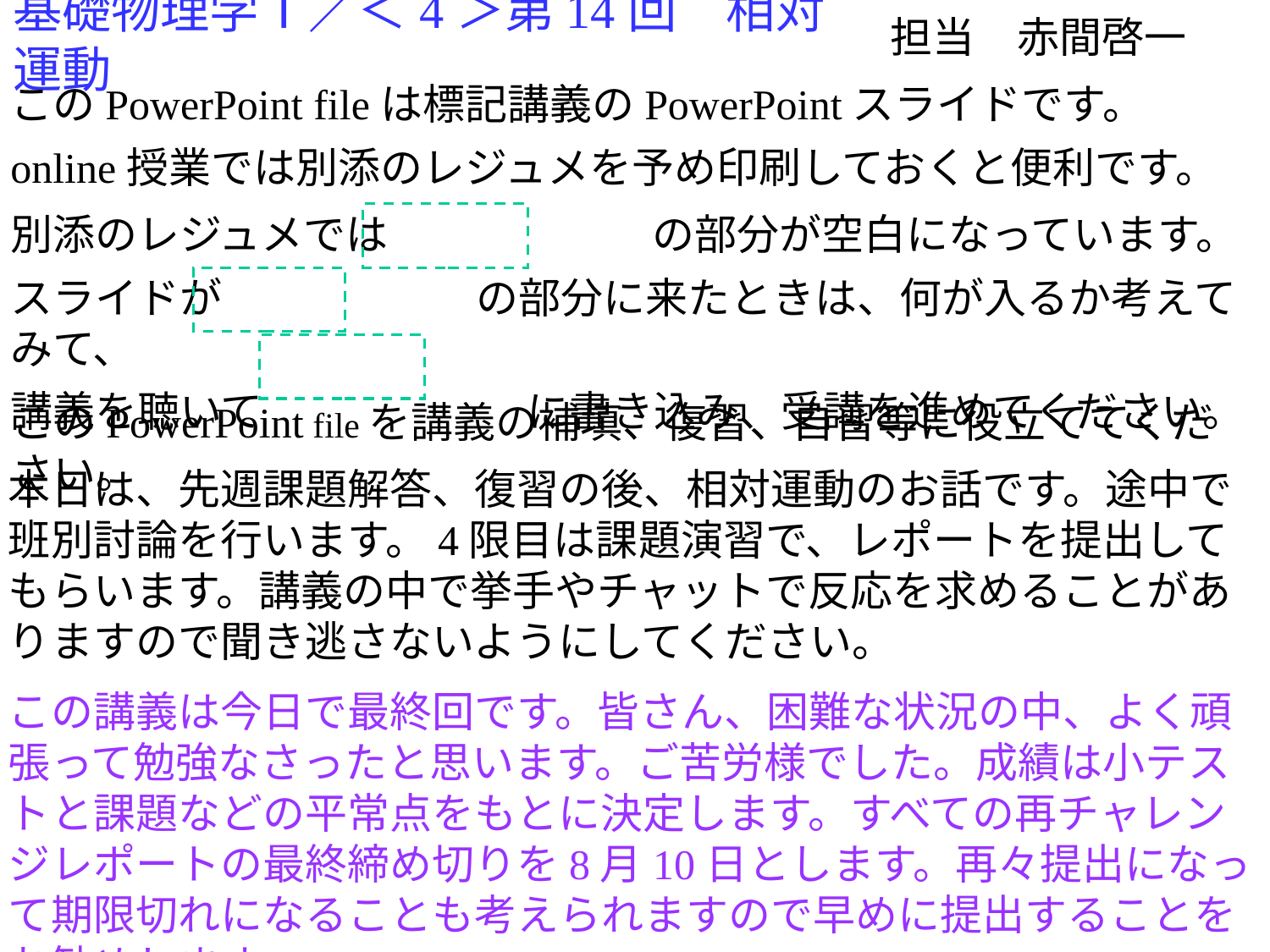

# 基礎物理学Ⅰ／＜4＞第14回　相対運動
担当　赤間啓一
このPowerPoint fileは標記講義のPowerPointスライドです。
online授業では別添のレジュメを予め印刷しておくと便利です。
別添のレジュメでは　　　　　 　の部分が空白になっています。
スライドが　　　　　　の部分に来たときは、何が入るか考えてみて、
講義を聴いて　　　　　 　に書き込み、受講を進めてください。

このPowerPoint fileを講義の補填、復習、自習等に役立ててください。
本日は、先週課題解答、復習の後、相対運動のお話です。途中で班別討論を行います。4限目は課題演習で、レポートを提出してもらいます。講義の中で挙手やチャットで反応を求めることがありますので聞き逃さないようにしてください。
この講義は今日で最終回です。皆さん、困難な状況の中、よく頑張って勉強なさったと思います。ご苦労様でした。成績は小テストと課題などの平常点をもとに決定します。すべての再チャレンジレポートの最終締め切りを8月10日とします。再々提出になって期限切れになることも考えられますので早めに提出することをお勧めします。